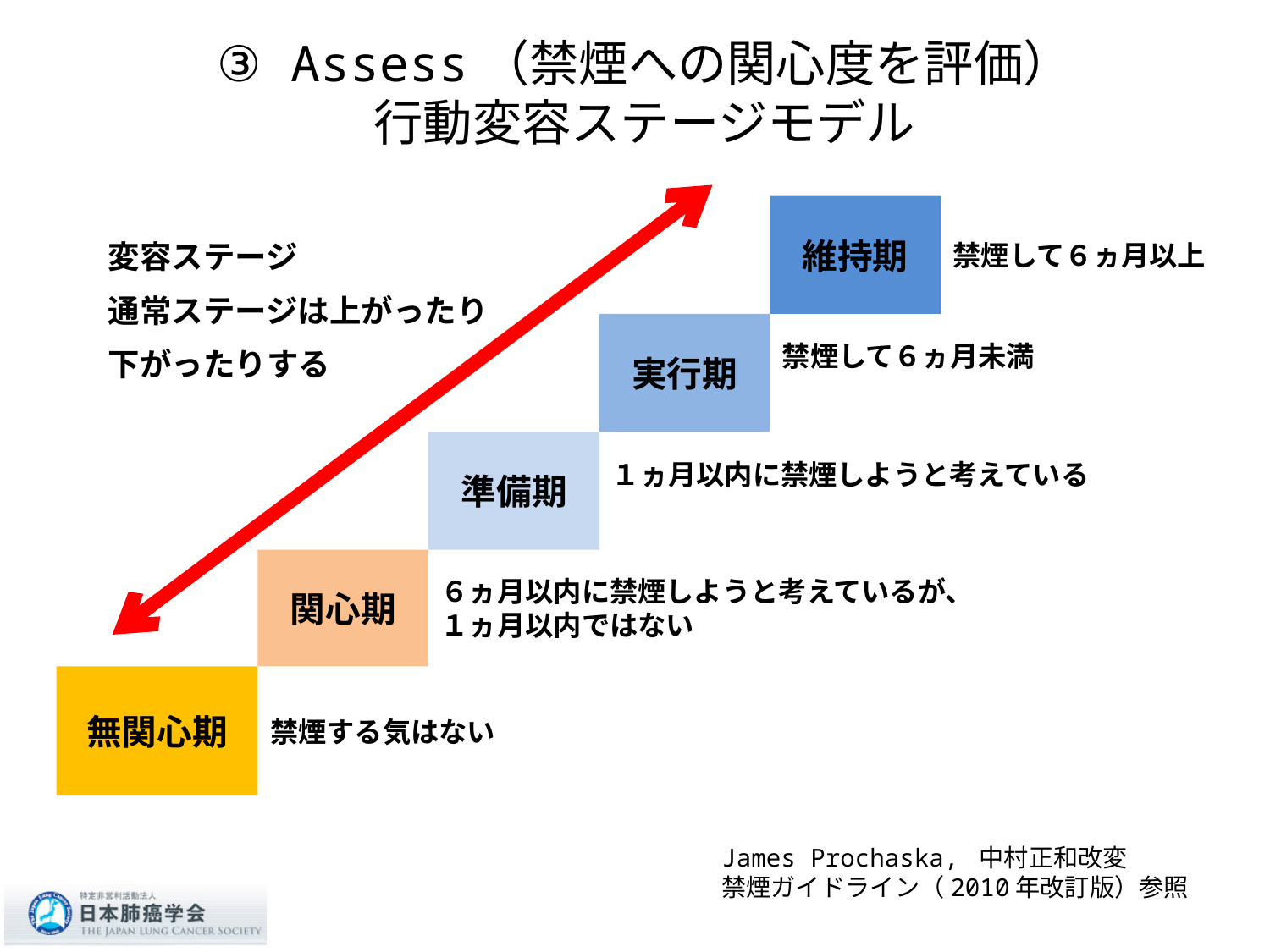

# ③ Assess（禁煙への関心度を評価） 行動変容ステージモデル

維持期

禁煙して６ヵ月以上

変容ステージ
通常ステージは上がったり
下がったりする

実行期
禁煙して６ヵ月未満

準備期
１ヵ月以内に禁煙しようと考えている

関心期
６ヵ月以内に禁煙しようと考えているが、
１ヵ月以内ではない

無関心期

禁煙する気はない

James Prochaska, 中村正和改変
禁煙ガイドライン（2010年改訂版）参照